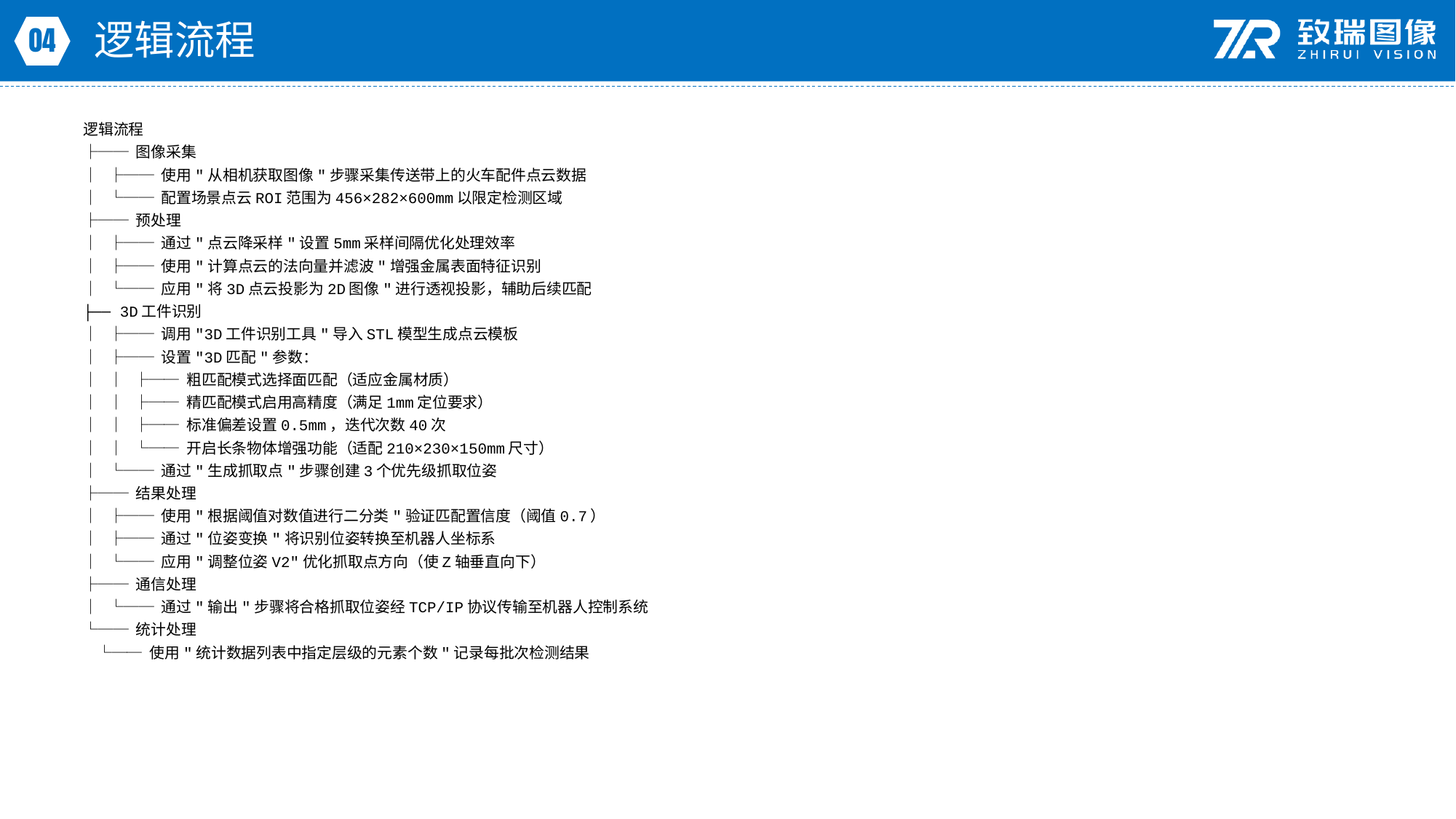

逻辑流程
04

逻辑流程
├── 图像采集
│   ├── 使用"从相机获取图像"步骤采集传送带上的火车配件点云数据
│   └── 配置场景点云ROI范围为456×282×600mm以限定检测区域
├── 预处理
│   ├── 通过"点云降采样"设置5mm采样间隔优化处理效率
│   ├── 使用"计算点云的法向量并滤波"增强金属表面特征识别
│   └── 应用"将3D点云投影为2D图像"进行透视投影，辅助后续匹配
├── 3D工件识别
│   ├── 调用"3D工件识别工具"导入STL模型生成点云模板
│   ├── 设置"3D匹配"参数：
│   │   ├── 粗匹配模式选择面匹配（适应金属材质）
│   │   ├── 精匹配模式启用高精度（满足1mm定位要求）
│   │   ├── 标准偏差设置0.5mm，迭代次数40次
│   │   └── 开启长条物体增强功能（适配210×230×150mm尺寸）
│   └── 通过"生成抓取点"步骤创建3个优先级抓取位姿
├── 结果处理
│   ├── 使用"根据阈值对数值进行二分类"验证匹配置信度（阈值0.7）
│   ├── 通过"位姿变换"将识别位姿转换至机器人坐标系
│   └── 应用"调整位姿V2"优化抓取点方向（使Z轴垂直向下）
├── 通信处理
│   └── 通过"输出"步骤将合格抓取位姿经TCP/IP协议传输至机器人控制系统
└── 统计处理
    └── 使用"统计数据列表中指定层级的元素个数"记录每批次检测结果